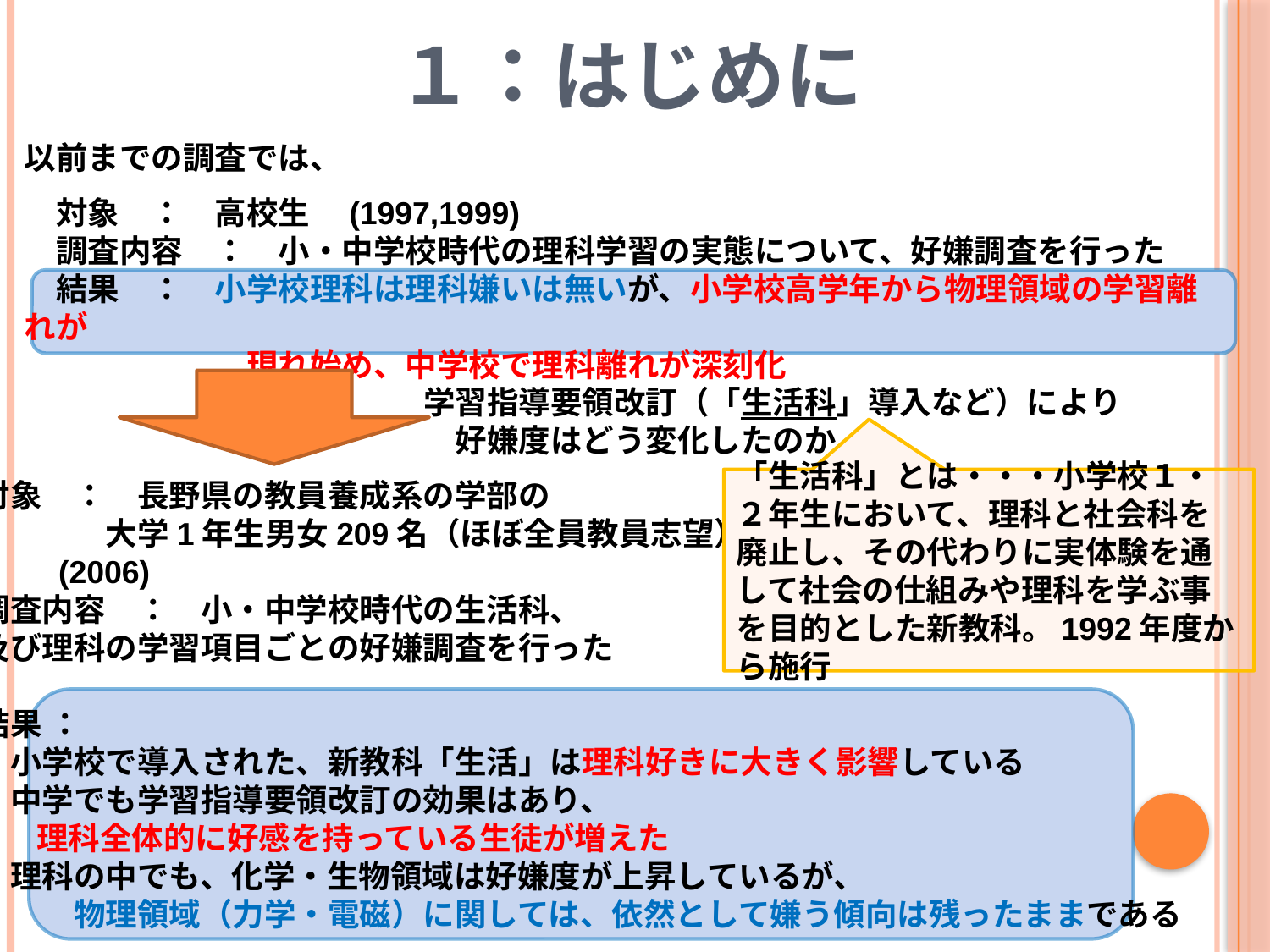

１：はじめに
以前までの調査では、

　対象　：　高校生　(1997,1999)
　調査内容　：　小・中学校時代の理科学習の実態について、好嫌調査を行った
　結果　：　小学校理科は理科嫌いは無いが、小学校高学年から物理領域の学習離れが
　　　　　　　現れ始め、中学校で理科離れが深刻化

学習指導要領改訂（「生活科」導入など）により
　好嫌度はどう変化したのか
対象　：　長野県の教員養成系の学部の
　　　　大学1年生男女209名（ほぼ全員教員志望）
         (2006)
調査内容　：　小・中学校時代の生活科、
及び理科の学習項目ごとの好嫌調査を行った

結果 ：
・小学校で導入された、新教科「生活」は理科好きに大きく影響している
・中学でも学習指導要領改訂の効果はあり、
       理科全体的に好感を持っている生徒が増えた
・理科の中でも、化学・生物領域は好嫌度が上昇しているが、
　　　物理領域（力学・電磁）に関しては、依然として嫌う傾向は残ったままである

「生活科」とは・・・小学校１・２年生において、理科と社会科を廃止し、その代わりに実体験を通して社会の仕組みや理科を学ぶ事を目的とした新教科。1992年度から施行